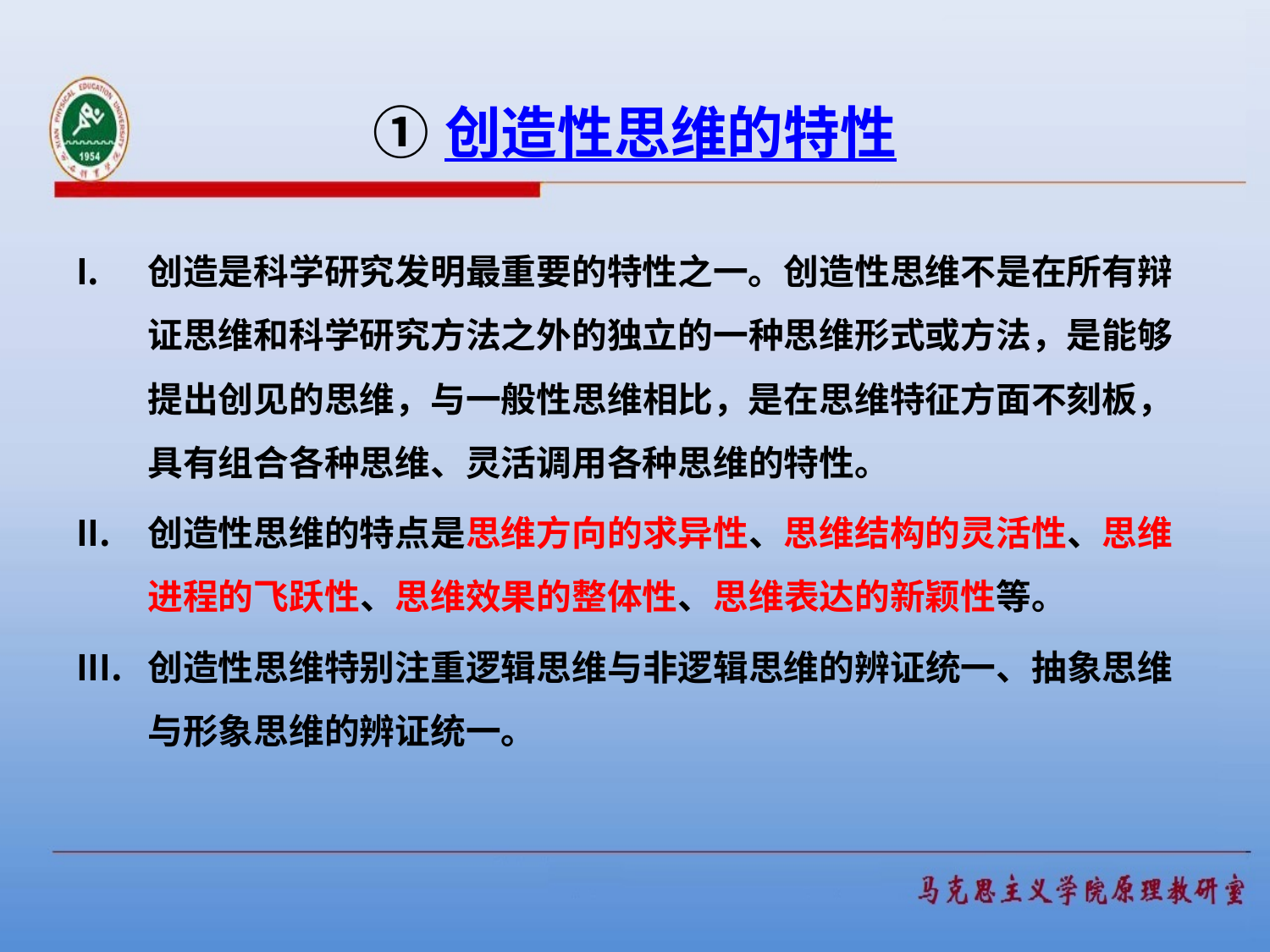

# 创造性思维的特性
创造是科学研究发明最重要的特性之一。创造性思维不是在所有辩证思维和科学研究方法之外的独立的一种思维形式或方法，是能够提出创见的思维，与一般性思维相比，是在思维特征方面不刻板，具有组合各种思维、灵活调用各种思维的特性。
创造性思维的特点是思维方向的求异性、思维结构的灵活性、思维进程的飞跃性、思维效果的整体性、思维表达的新颖性等。
创造性思维特别注重逻辑思维与非逻辑思维的辨证统一、抽象思维与形象思维的辨证统一。